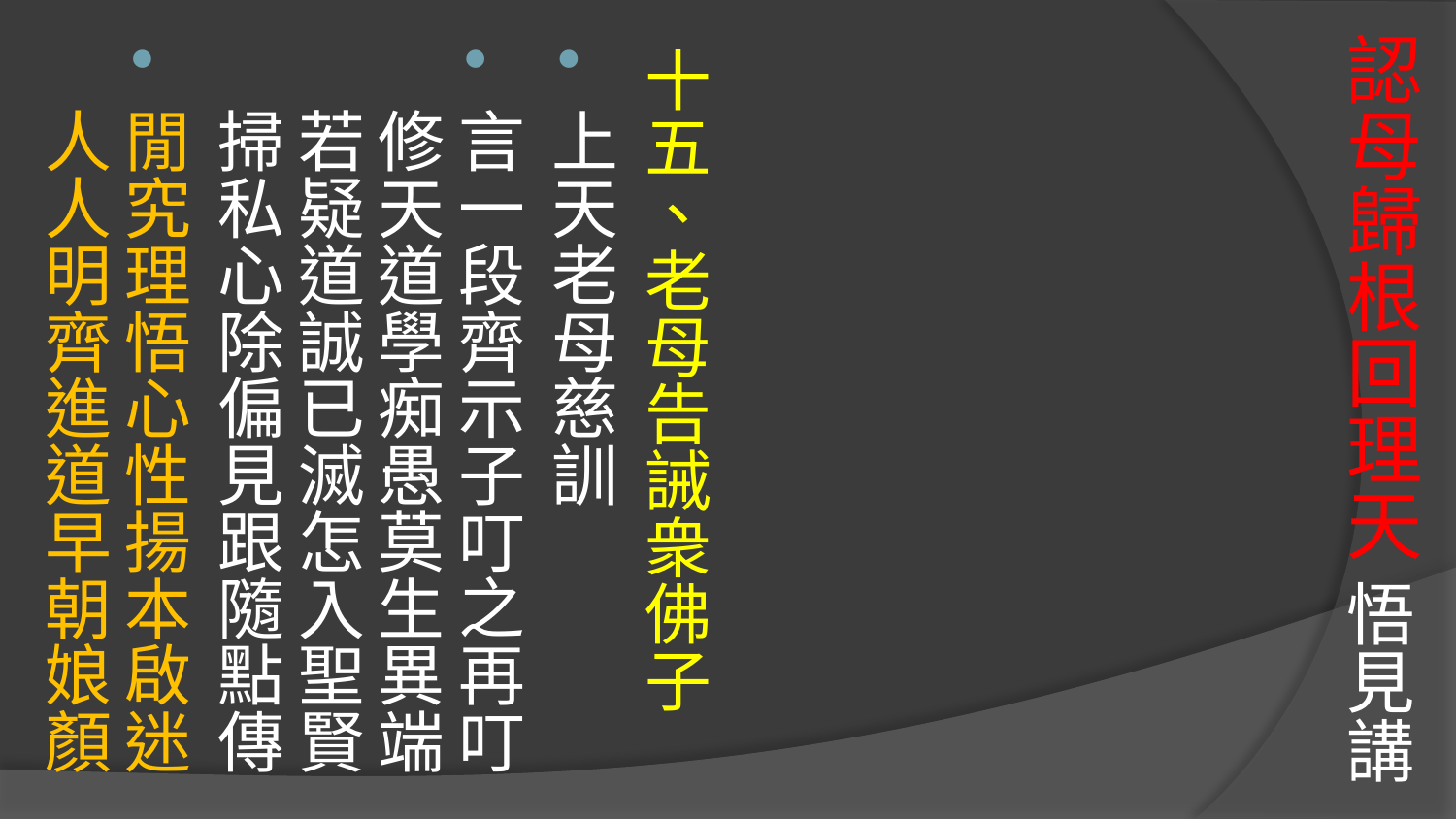

# 認母歸根回理天 悟見講
十五、老母告誡衆佛子
上天老母慈訓
言一段齊示子叮之再叮
修天道學痴愚莫生異端
若疑道誠已滅怎入聖賢
掃私心除偏見跟隨點傳
閒究理悟心性揚本啟迷
人人明齊進道早朝娘顏